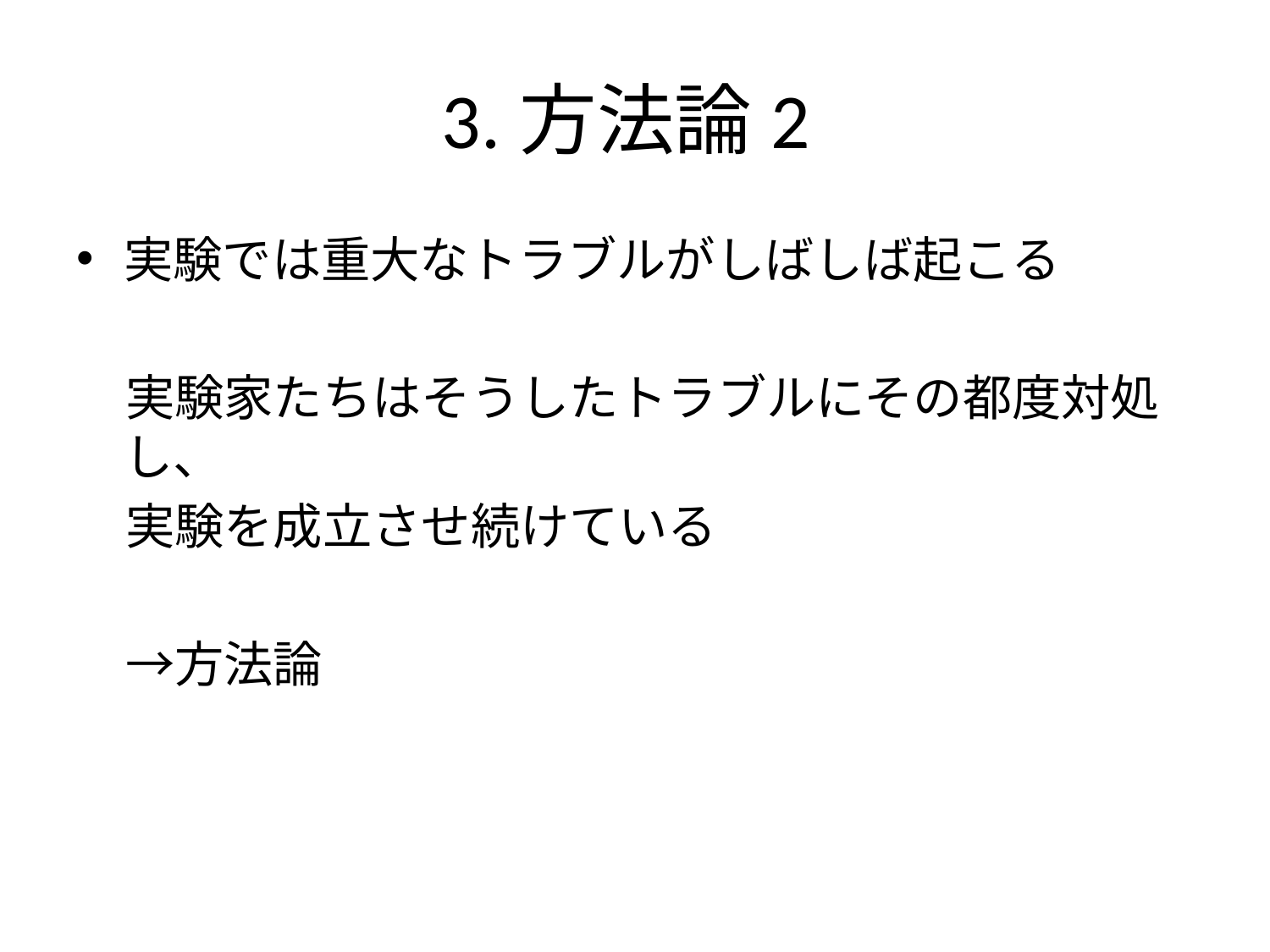

# 3.方法論2
実験では重大なトラブルがしばしば起こる

　実験家たちはそうしたトラブルにその都度対処し、
　実験を成立させ続けている

　→方法論